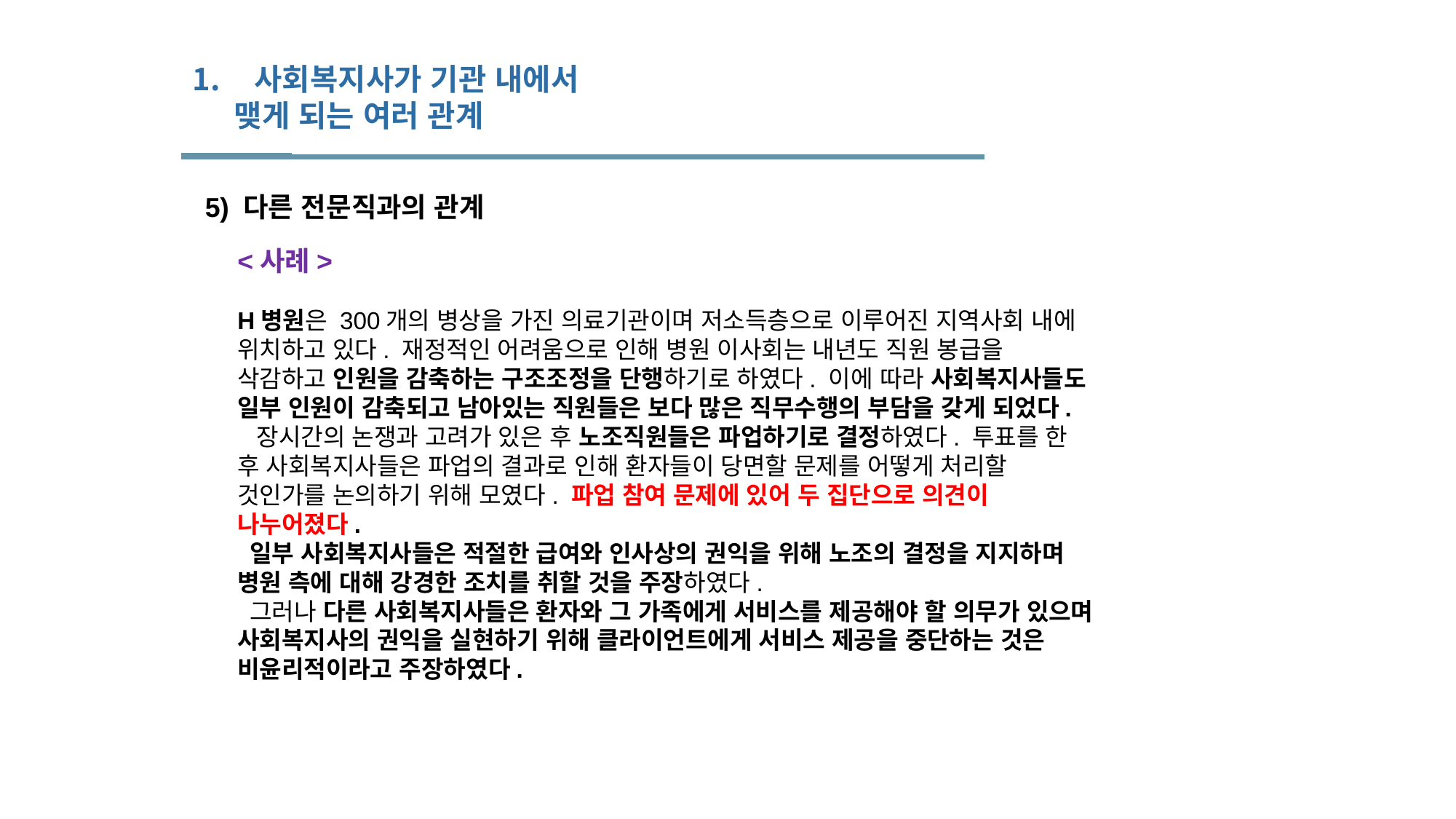

사회복지사가 기관 내에서
    맺게 되는 여러 관계

5) 다른 전문직과의 관계

<사례>

H병원은 300개의 병상을 가진 의료기관이며 저소득층으로 이루어진 지역사회 내에 위치하고 있다. 재정적인 어려움으로 인해 병원 이사회는 내년도 직원 봉급을 삭감하고 인원을 감축하는 구조조정을 단행하기로 하였다. 이에 따라 사회복지사들도 일부 인원이 감축되고 남아있는 직원들은 보다 많은 직무수행의 부담을 갖게 되었다.
  장시간의 논쟁과 고려가 있은 후 노조직원들은 파업하기로 결정하였다. 투표를 한 후 사회복지사들은 파업의 결과로 인해 환자들이 당면할 문제를 어떻게 처리할 것인가를 논의하기 위해 모였다. 파업 참여 문제에 있어 두 집단으로 의견이 나누어졌다.
 일부 사회복지사들은 적절한 급여와 인사상의 권익을 위해 노조의 결정을 지지하며 병원 측에 대해 강경한 조치를 취할 것을 주장하였다.
 그러나 다른 사회복지사들은 환자와 그 가족에게 서비스를 제공해야 할 의무가 있으며 사회복지사의 권익을 실현하기 위해 클라이언트에게 서비스 제공을 중단하는 것은 비윤리적이라고 주장하였다.